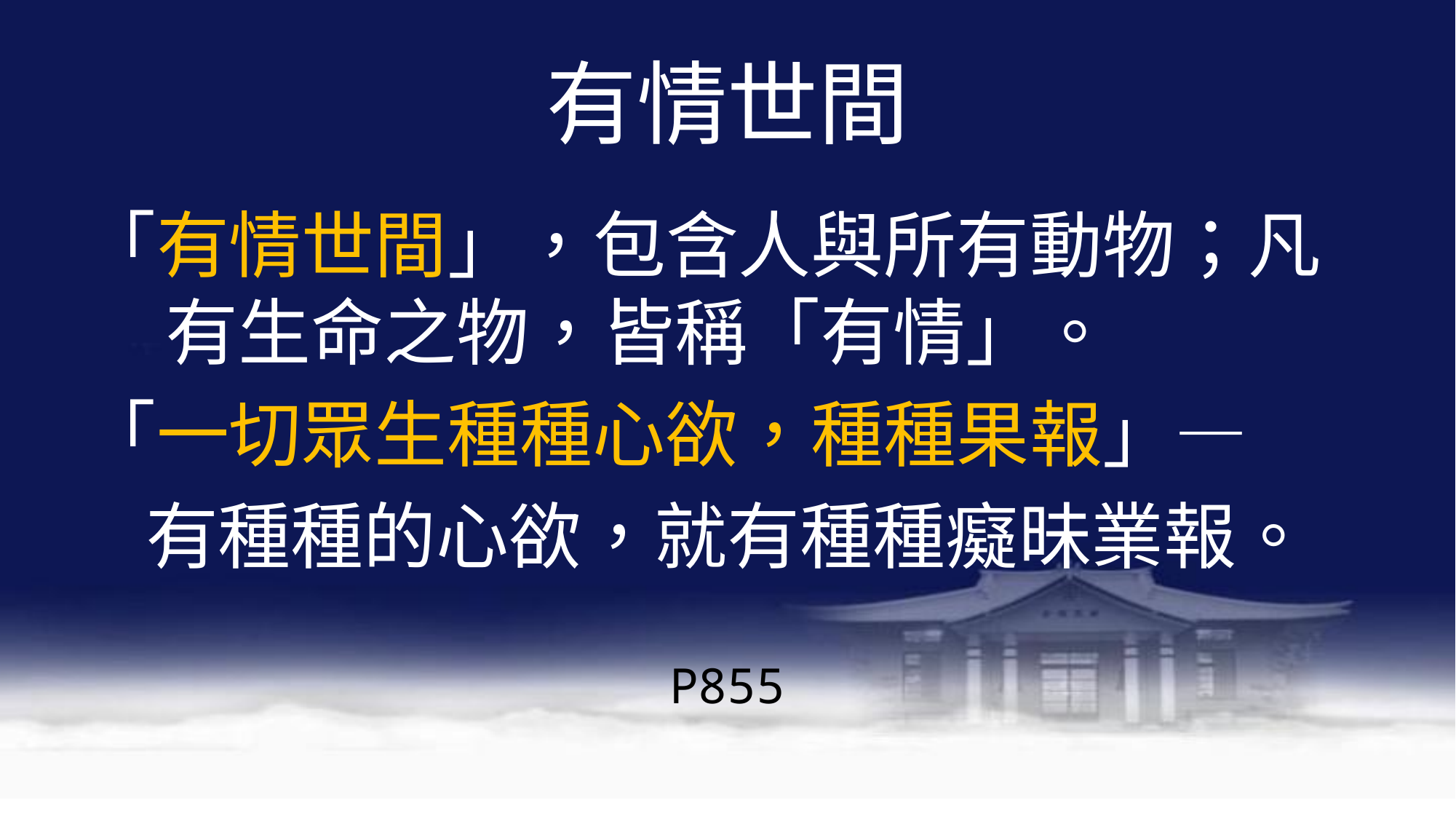

# 有情世間
「有情世間」，包含人與所有動物；凡有生命之物，皆稱「有情」。
「一切眾生種種心欲，種種果報」—
有種種的心欲，就有種種癡昧業報。

P855